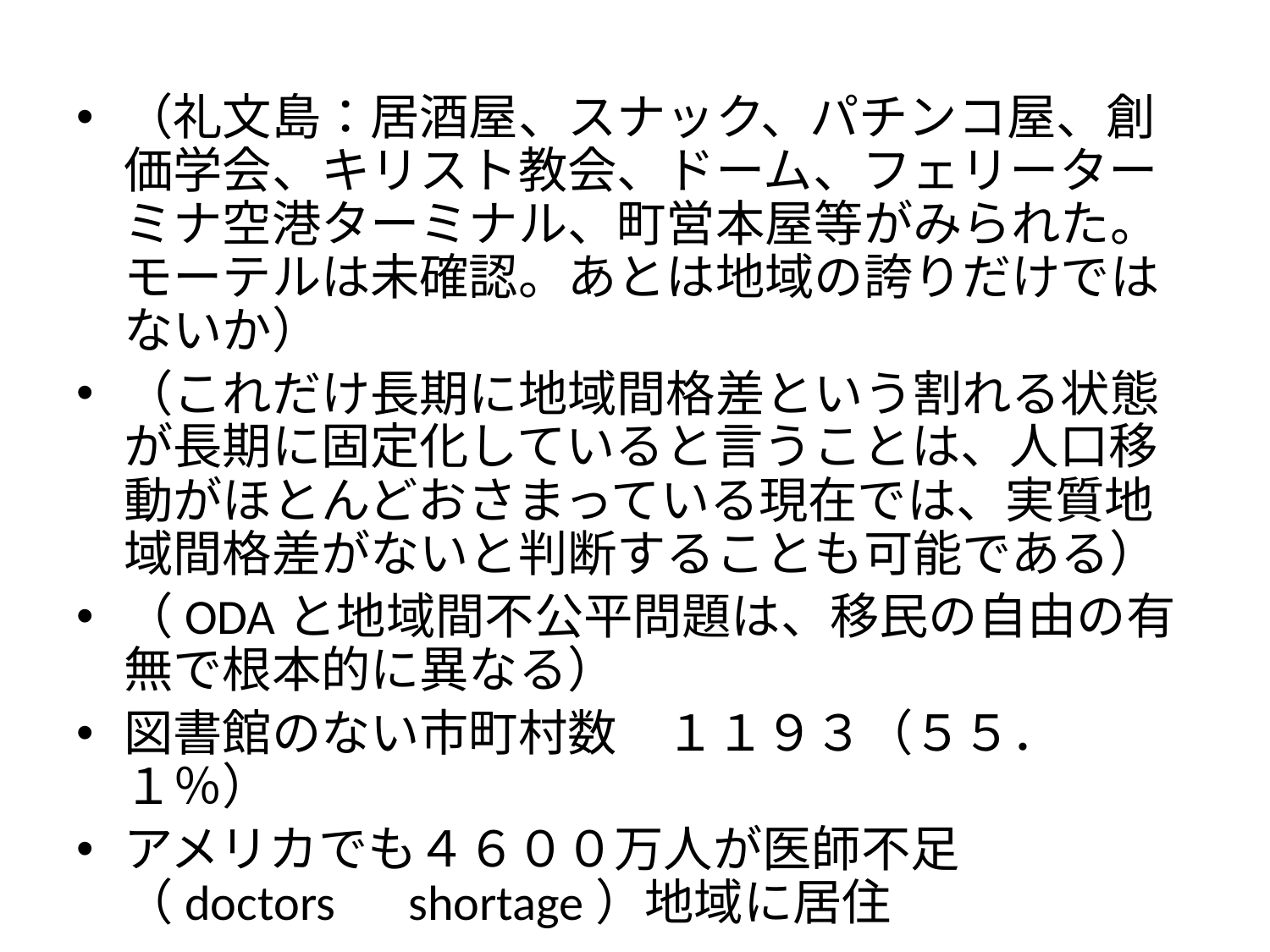

（礼文島：居酒屋、スナック、パチンコ屋、創価学会、キリスト教会、ドーム、フェリーターミナ空港ターミナル、町営本屋等がみられた。モーテルは未確認。あとは地域の誇りだけではないか）
（これだけ長期に地域間格差という割れる状態が長期に固定化していると言うことは、人口移動がほとんどおさまっている現在では、実質地域間格差がないと判断することも可能である）
（ODAと地域間不公平問題は、移民の自由の有無で根本的に異なる）
図書館のない市町村数　１１９３（５５．１％）
アメリカでも４６００万人が医師不足（doctors　shortage）地域に居住